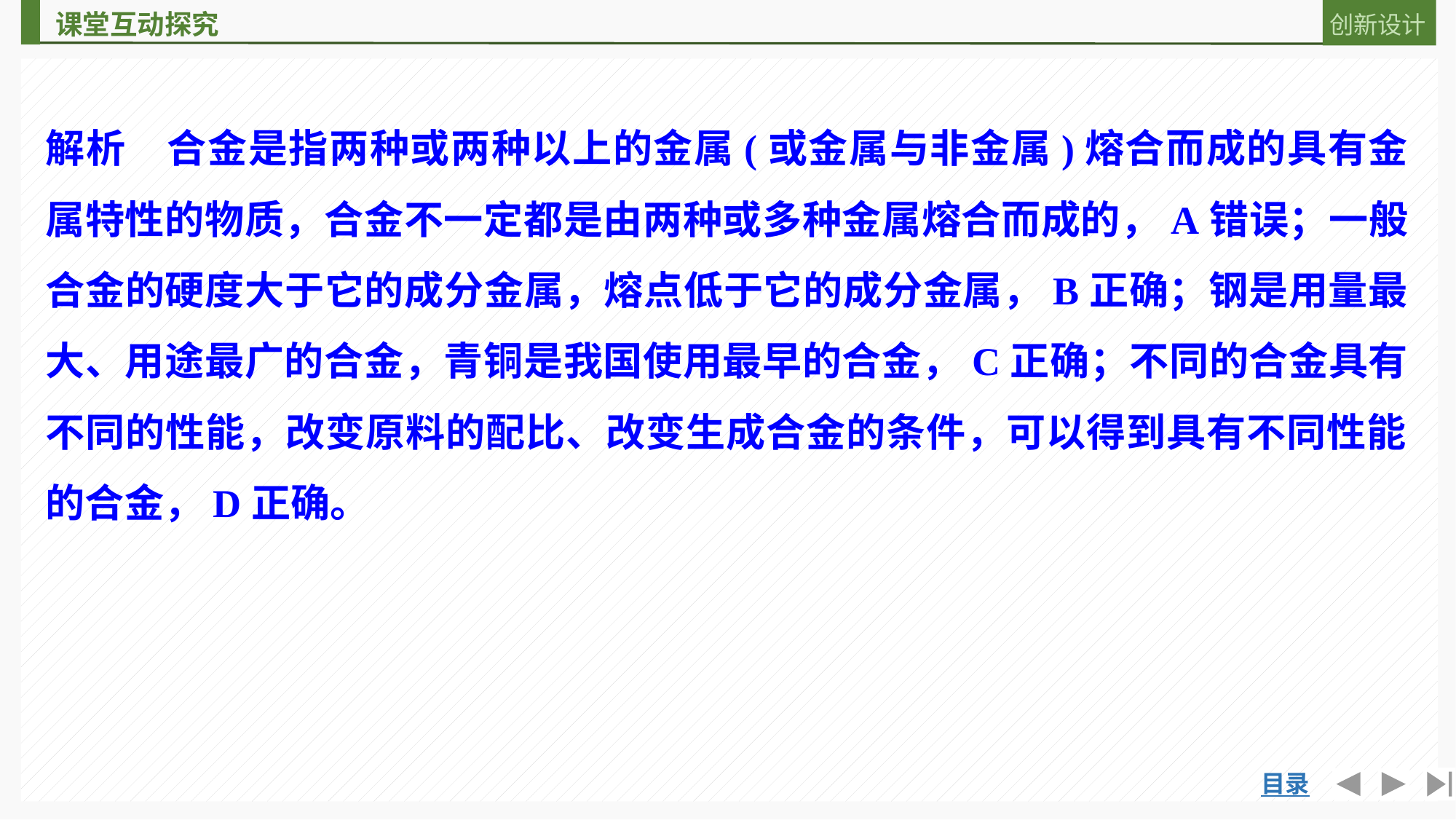

解析　合金是指两种或两种以上的金属(或金属与非金属)熔合而成的具有金属特性的物质，合金不一定都是由两种或多种金属熔合而成的，A错误；一般合金的硬度大于它的成分金属，熔点低于它的成分金属，B正确；钢是用量最大、用途最广的合金，青铜是我国使用最早的合金，C正确；不同的合金具有不同的性能，改变原料的配比、改变生成合金的条件，可以得到具有不同性能的合金，D正确。